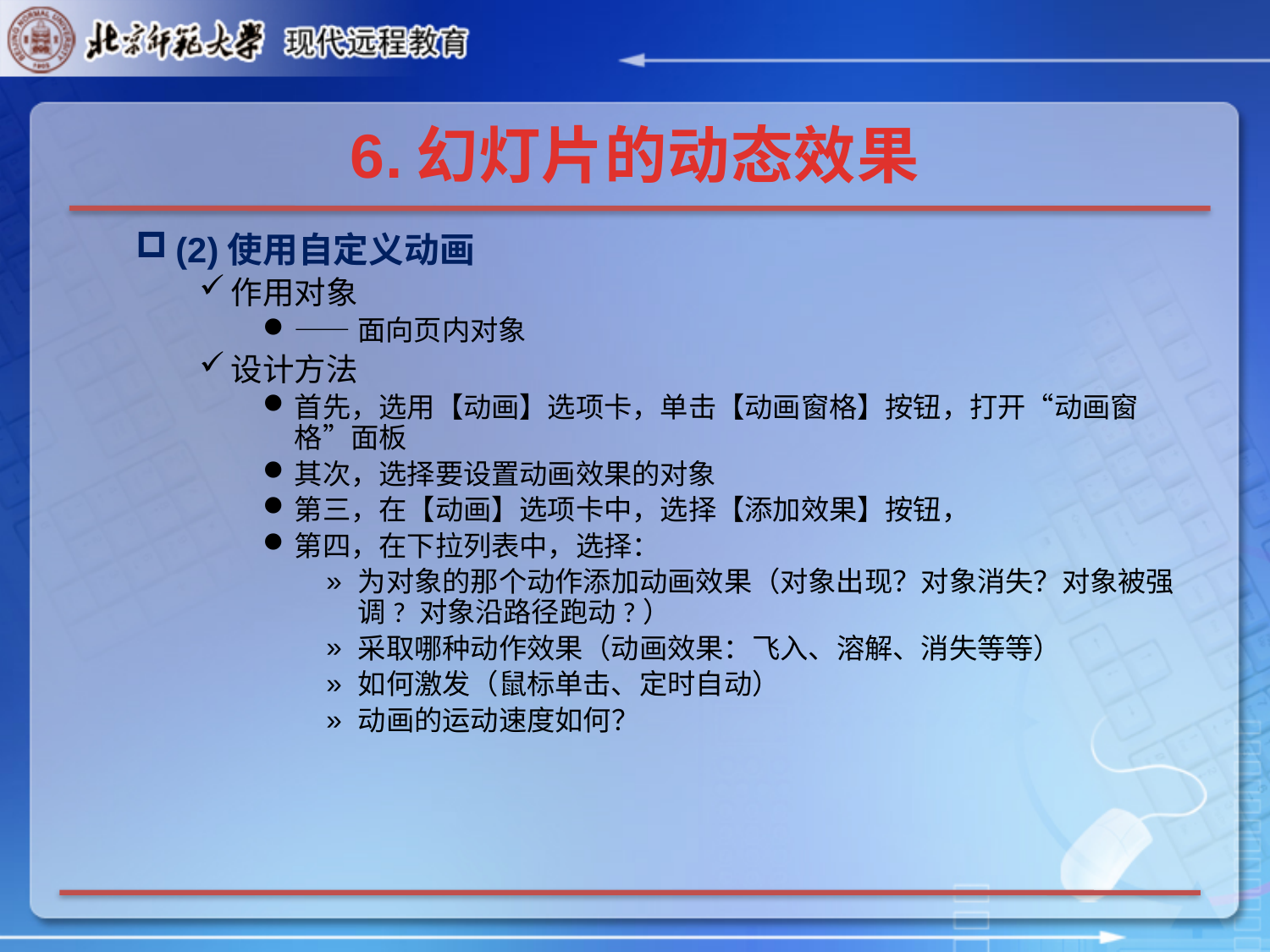

# 6.幻灯片的动态效果
(2)使用自定义动画
作用对象
——面向页内对象
设计方法
首先，选用【动画】选项卡，单击【动画窗格】按钮，打开“动画窗格”面板
其次，选择要设置动画效果的对象
第三，在【动画】选项卡中，选择【添加效果】按钮，
第四，在下拉列表中，选择：
为对象的那个动作添加动画效果（对象出现？对象消失？对象被强调? 对象沿路径跑动?）
采取哪种动作效果（动画效果：飞入、溶解、消失等等）
如何激发（鼠标单击、定时自动）
动画的运动速度如何？